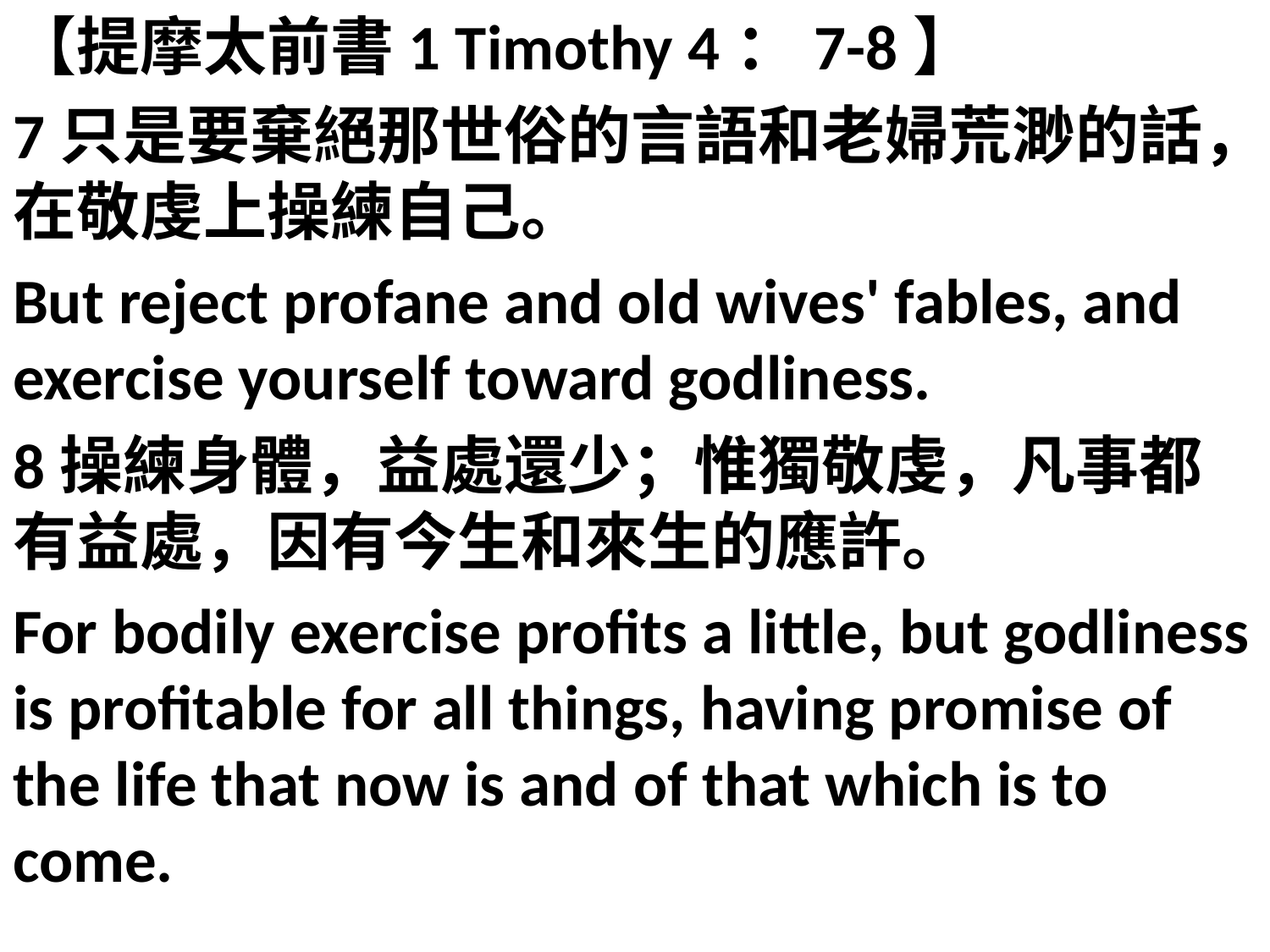

【提摩太前書1 Timothy 4：7-8】
7只是要棄絕那世俗的言語和老婦荒渺的話，在敬虔上操練自己。
But reject profane and old wives' fables, and exercise yourself toward godliness.
8操練身體，益處還少；惟獨敬虔，凡事都有益處，因有今生和來生的應許。
For bodily exercise profits a little, but godliness is profitable for all things, having promise of the life that now is and of that which is to come.